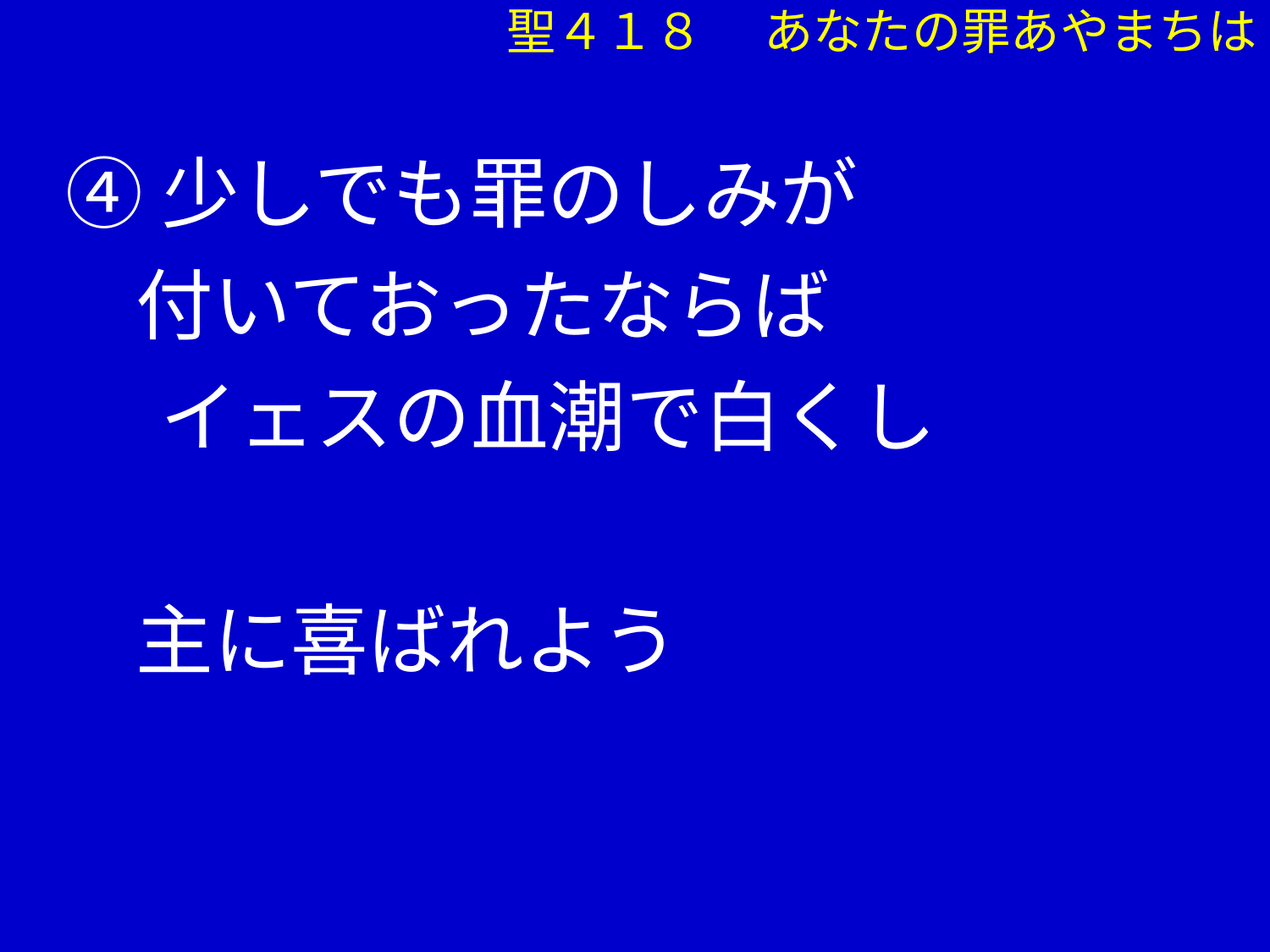

聖４１８ 　あなたの罪あやまちは
④少しでも罪のしみが
   付いておったならば
　 イェスの血潮で白くし
   主に喜ばれよう